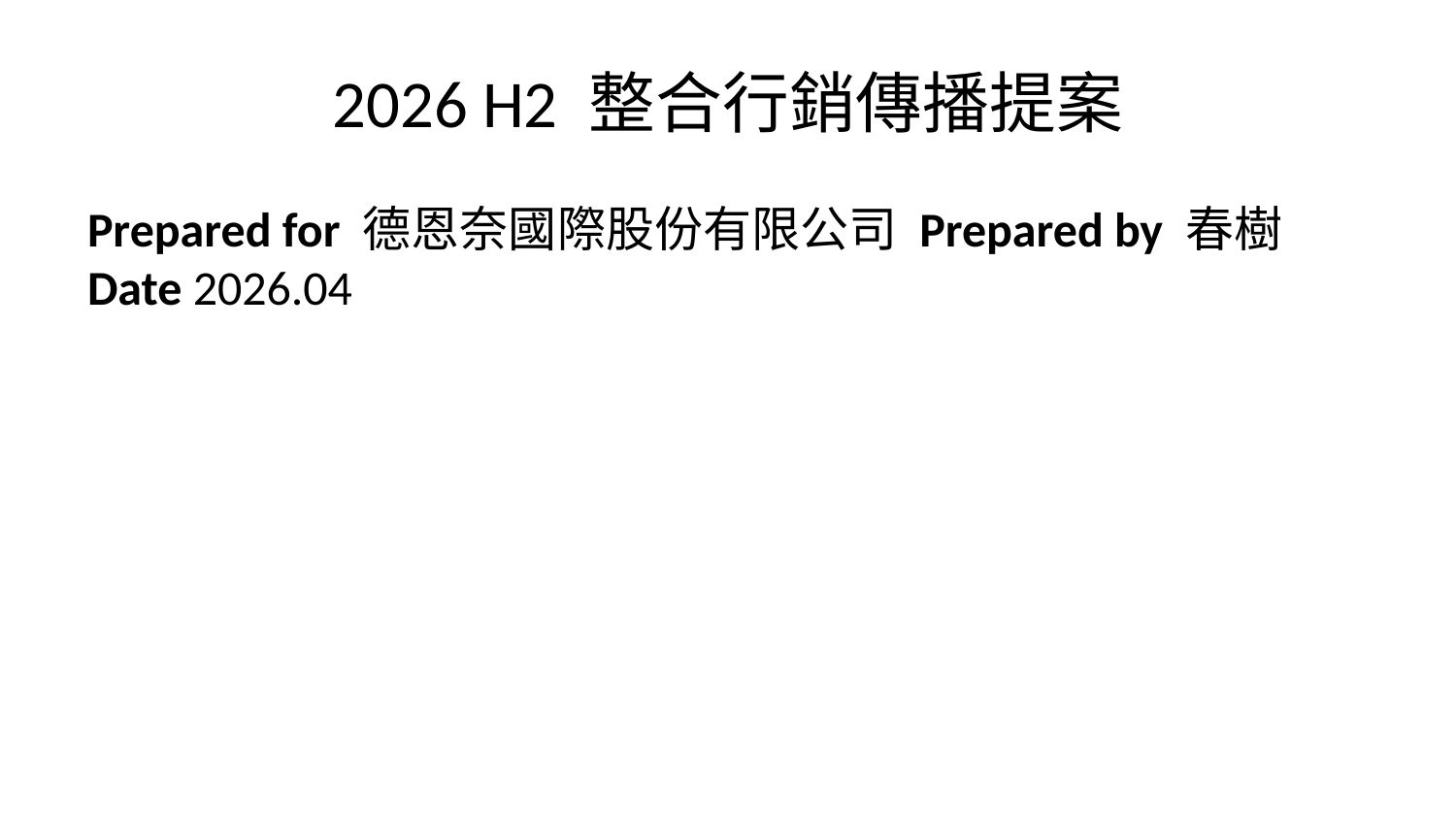

# 2026 H2 整合行銷傳播提案
Prepared for 德恩奈國際股份有限公司 Prepared by 春樹 Date 2026.04